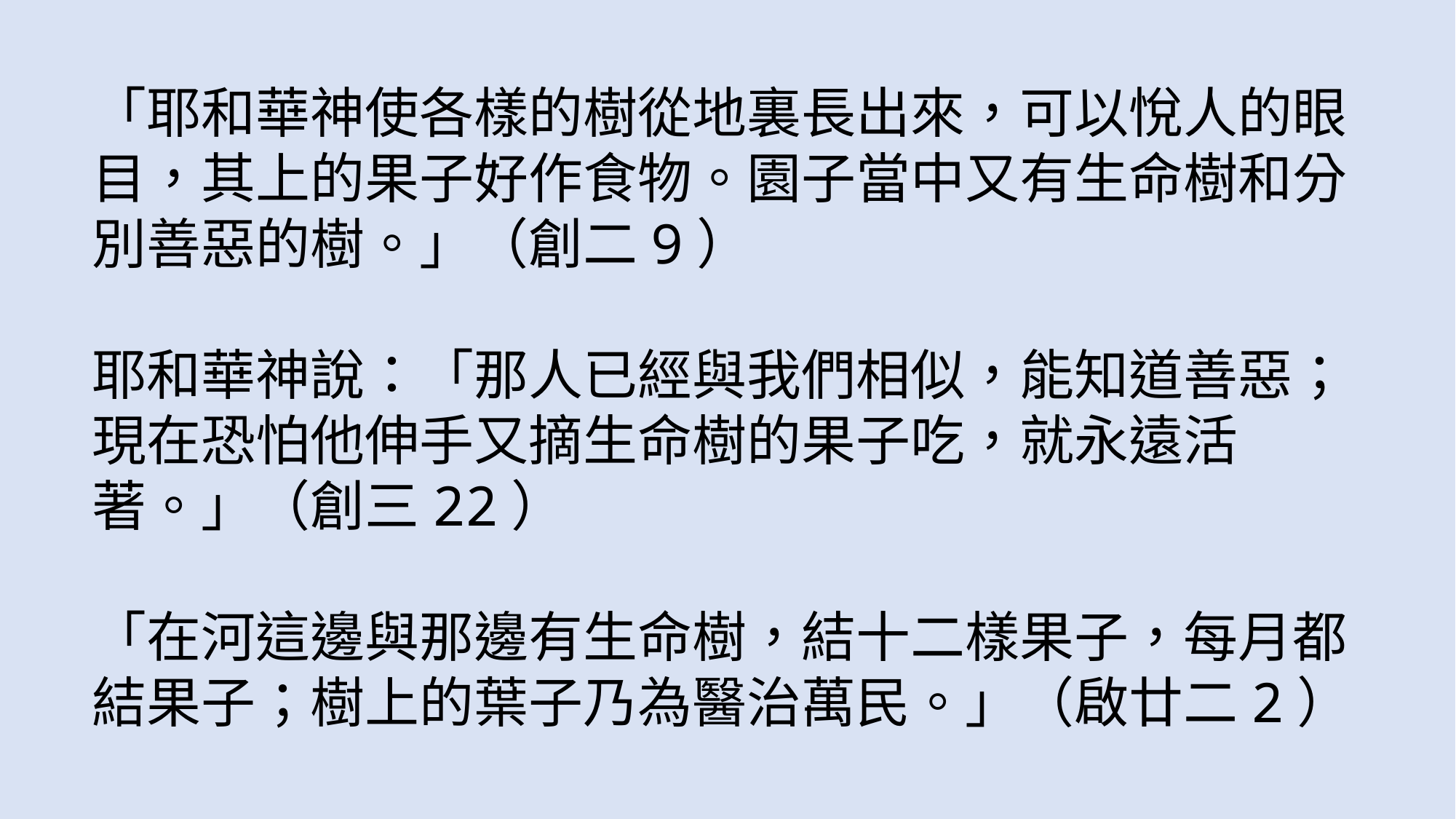

「耶和華神使各樣的樹從地裏長出來，可以悅人的眼目，其上的果子好作食物。園子當中又有生命樹和分別善惡的樹。」（創二9）

耶和華神說：「那人已經與我們相似，能知道善惡；現在恐怕他伸手又摘生命樹的果子吃，就永遠活著。」（創三22）

「在河這邊與那邊有生命樹，結十二樣果子，每月都結果子；樹上的葉子乃為醫治萬民。」（啟廿二2）